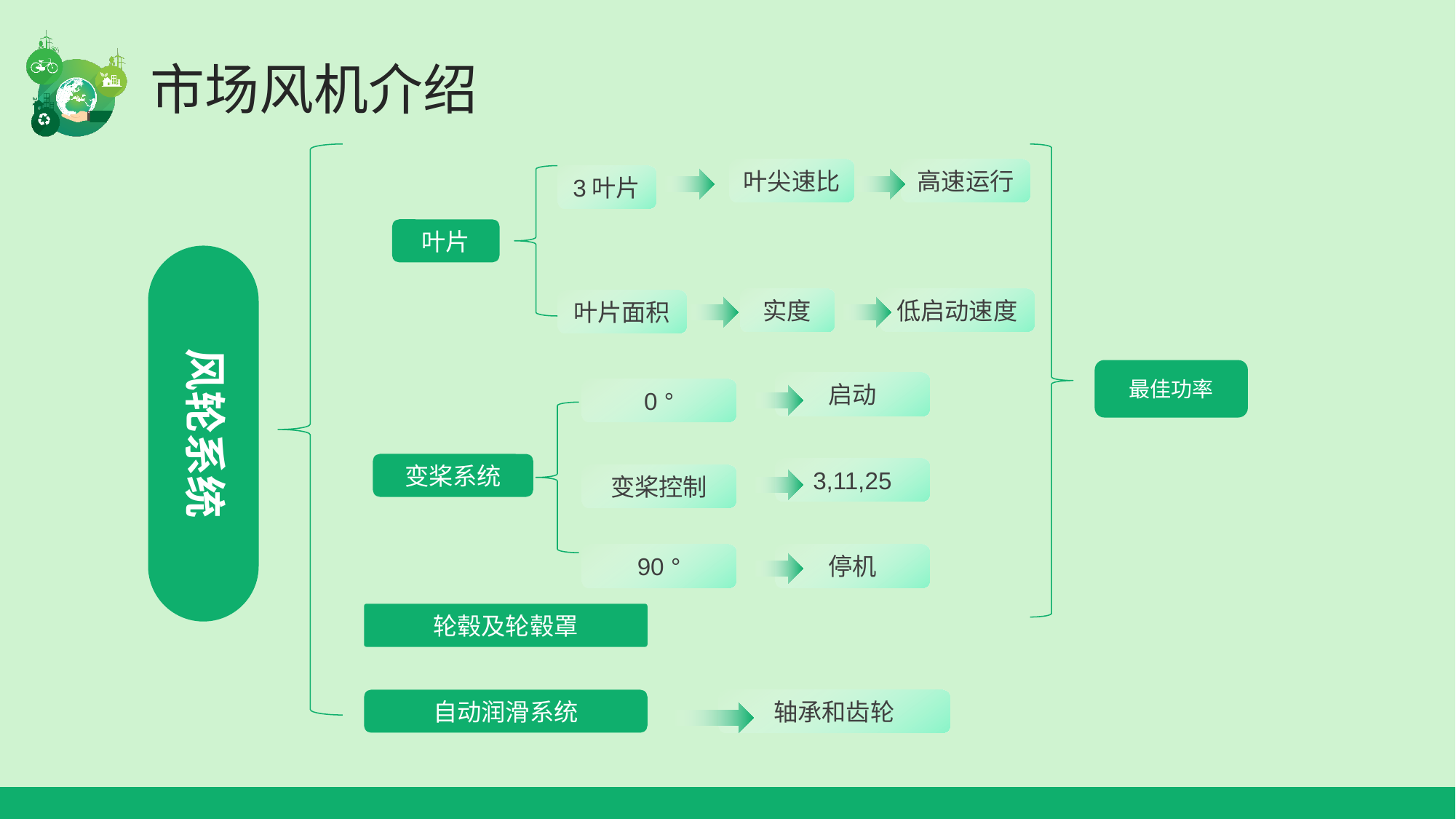

叶尖速比
高速运行
3叶片

叶片
风轮系统
实度
低启动速度
叶片面积

最佳功率
启动
0 °

变桨系统
3,11,25
变桨控制

90 °

停机

轮毂及轮毂罩
自动润滑系统
轴承和齿轮